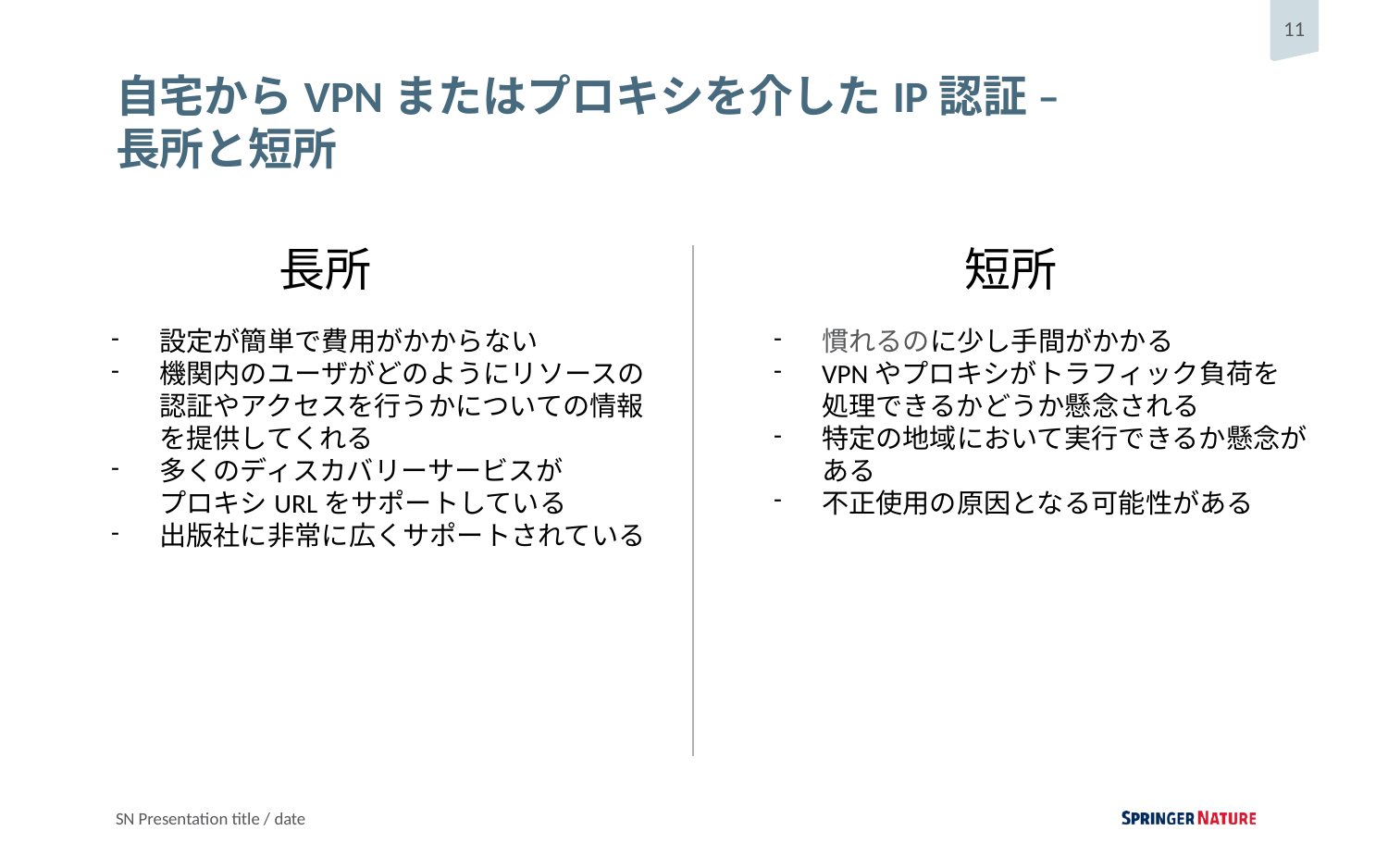

# 自宅からVPNまたはプロキシを介したIP認証 – 長所と短所
長所
短所
設定が簡単で費用がかからない
機関内のユーザがどのようにリソースの認証やアクセスを行うかについての情報を提供してくれる
多くのディスカバリーサービスが
プロキシURLをサポートしている
出版社に非常に広くサポートされている
慣れるのに少し手間がかかる
VPNやプロキシがトラフィック負荷を
処理できるかどうか懸念される
特定の地域において実行できるか懸念がある
不正使用の原因となる可能性がある